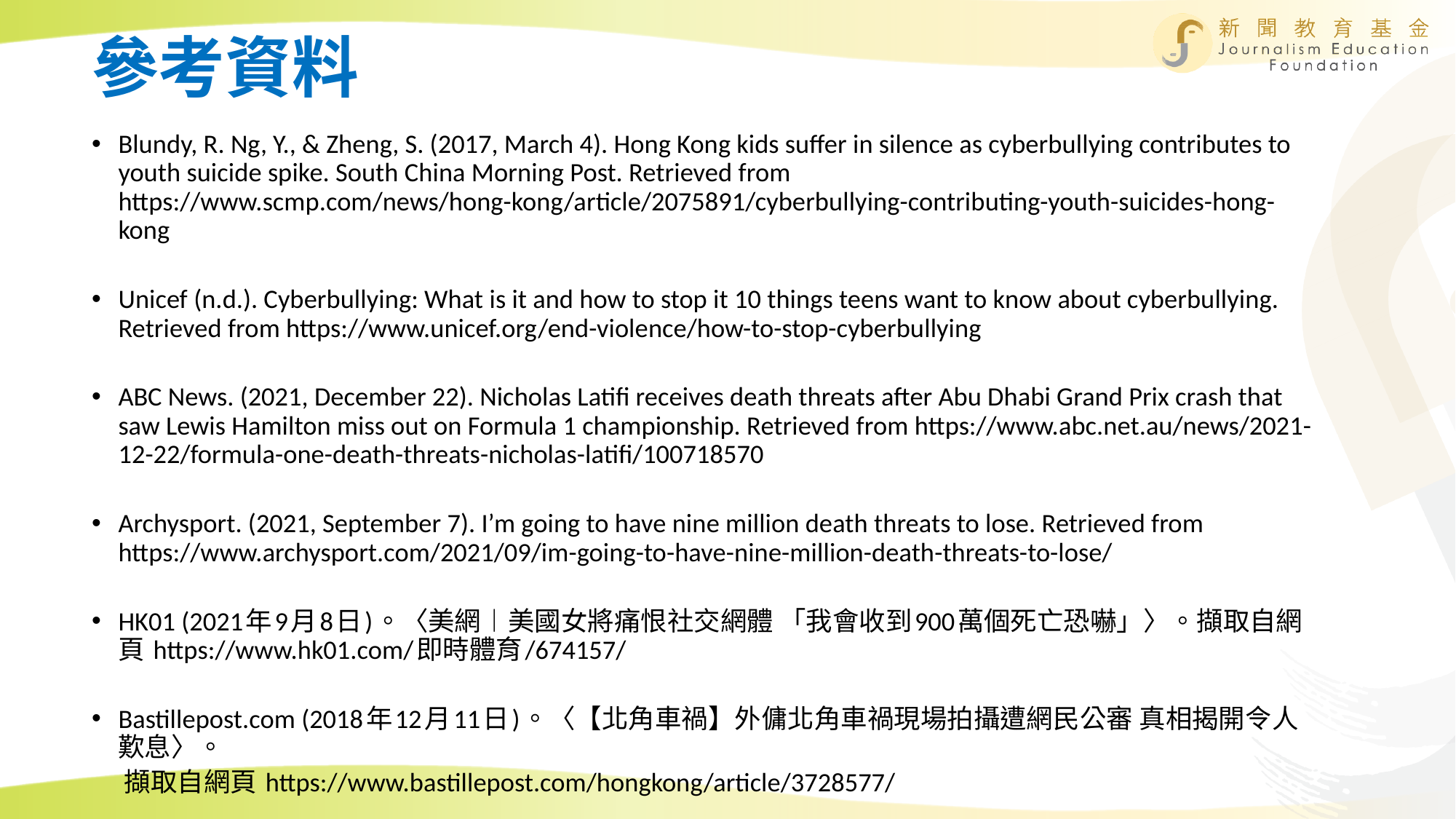

# 參考資料
Blundy, R. Ng, Y., & Zheng, S. (2017, March 4). Hong Kong kids suffer in silence as cyberbullying contributes to youth suicide spike. South China Morning Post. Retrieved from https://www.scmp.com/news/hong-kong/article/2075891/cyberbullying-contributing-youth-suicides-hong-kong

Unicef (n.d.). Cyberbullying: What is it and how to stop it 10 things teens want to know about cyberbullying. Retrieved from https://www.unicef.org/end-violence/how-to-stop-cyberbullying

ABC News. (2021, December 22). Nicholas Latifi receives death threats after Abu Dhabi Grand Prix crash that saw Lewis Hamilton miss out on Formula 1 championship. Retrieved from https://www.abc.net.au/news/2021-12-22/formula-one-death-threats-nicholas-latifi/100718570

Archysport. (2021, September 7). I’m going to have nine million death threats to lose. Retrieved from https://www.archysport.com/2021/09/im-going-to-have-nine-million-death-threats-to-lose/

HK01 (2021年9月8日)。〈美網︱美國女將痛恨社交網體 「我會收到900萬個死亡恐嚇」〉。擷取自網頁 https://www.hk01.com/即時體育/674157/

Bastillepost.com (2018年12月11日)。〈【北角車禍】外傭北角車禍現場拍攝遭網民公審 真相揭開令人歎息〉。
     擷取自網頁 https://www.bastillepost.com/hongkong/article/3728577/